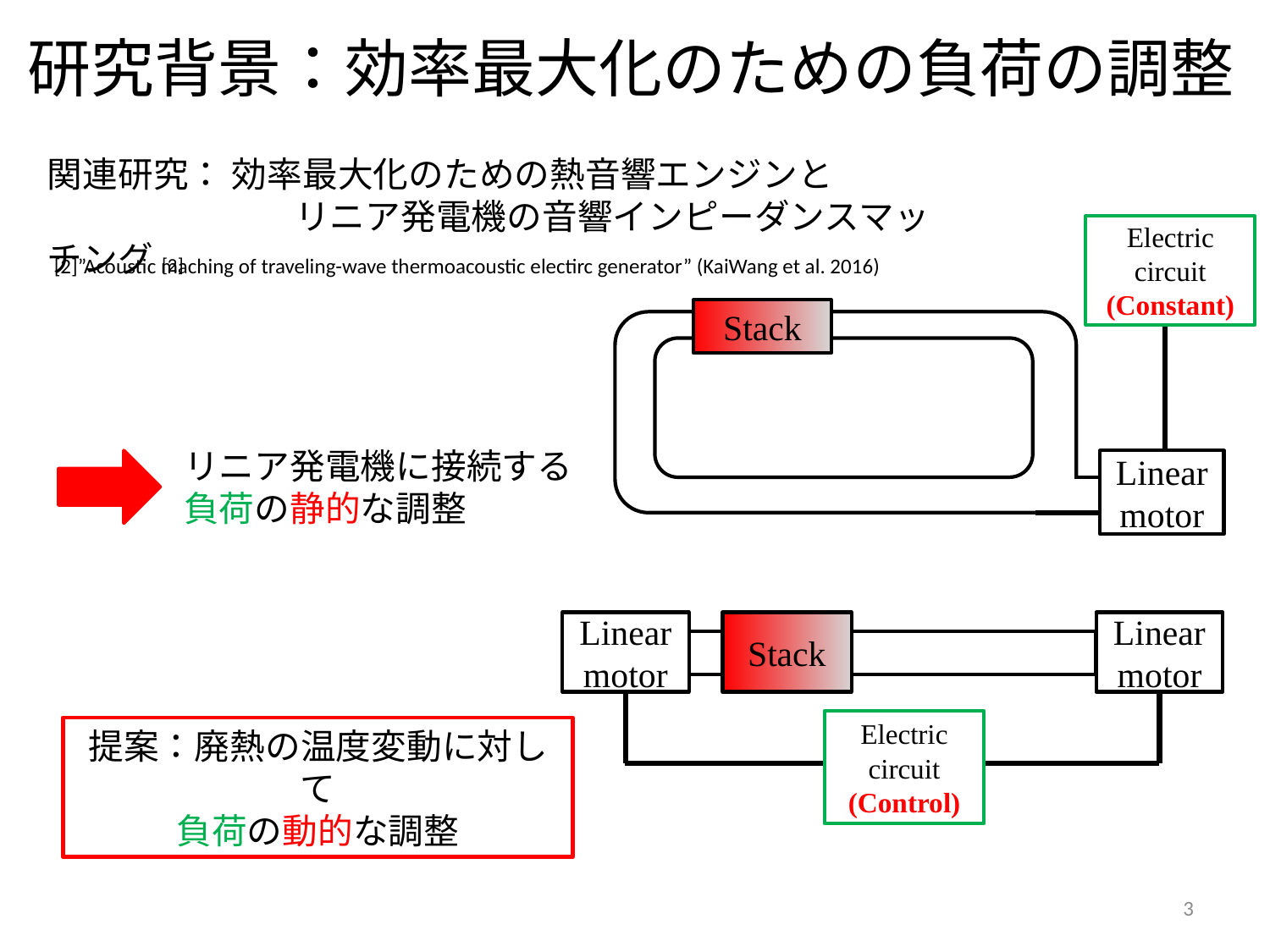

研究背景：効率最大化のための負荷の調整
関連研究： 効率最大化のための熱音響エンジンと
　　　　　　　リニア発電機の音響インピーダンスマッチング[2]
Electric
circuit
(Constant)
[2]”Acoustic maching of traveling-wave thermoacoustic electirc generator” (KaiWang et al. 2016)
Stack

リニア発電機に接続する
負荷の静的な調整

Linear
motor

Stack
Linear
motor
Linear
motor

Electric
circuit
(Control)
提案：廃熱の温度変動に対して
負荷の動的な調整
3